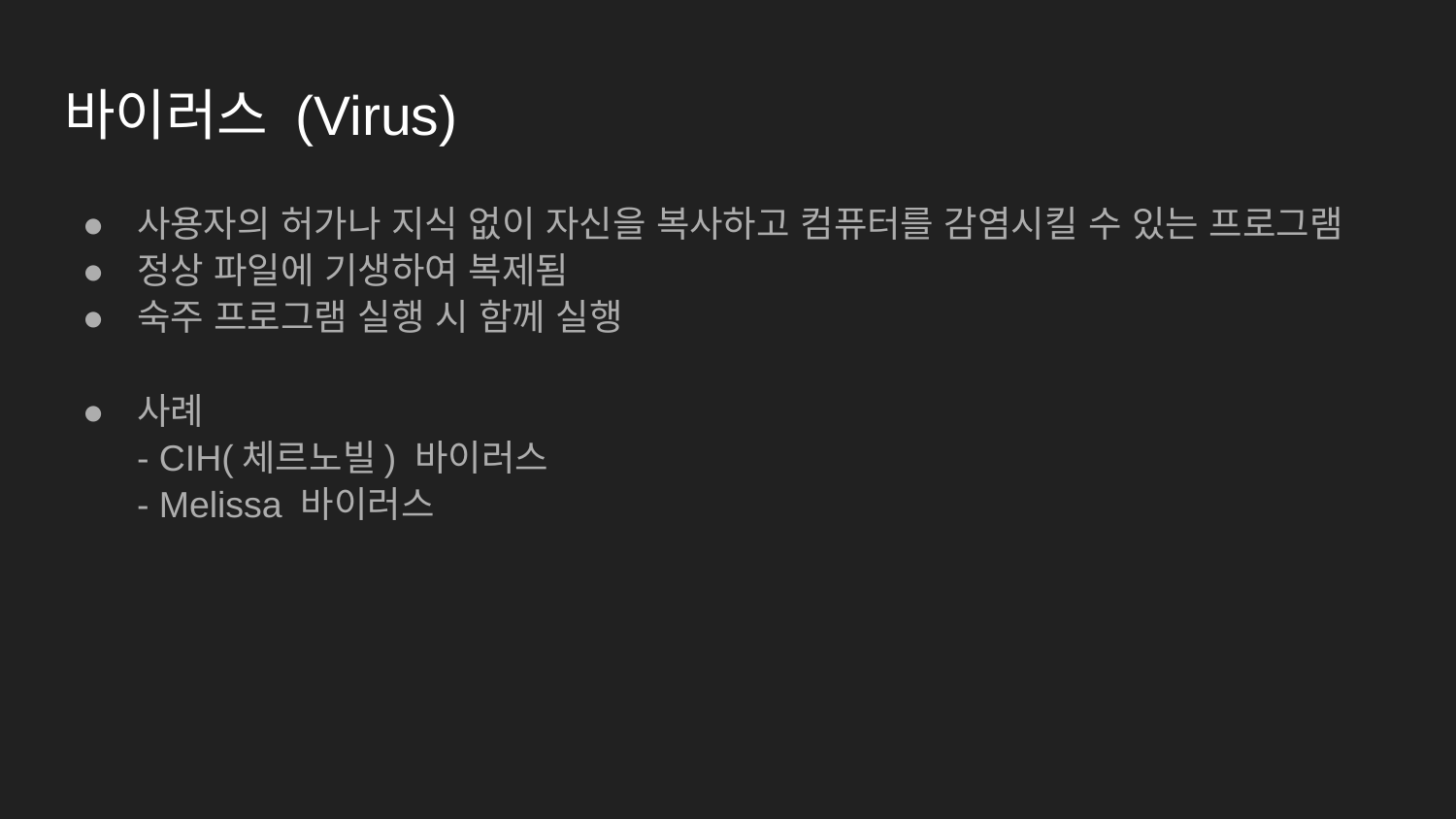

# 바이러스 (Virus)
사용자의 허가나 지식 없이 자신을 복사하고 컴퓨터를 감염시킬 수 있는 프로그램
정상 파일에 기생하여 복제됨
숙주 프로그램 실행 시 함께 실행
사례
- CIH(체르노빌) 바이러스
- Melissa 바이러스